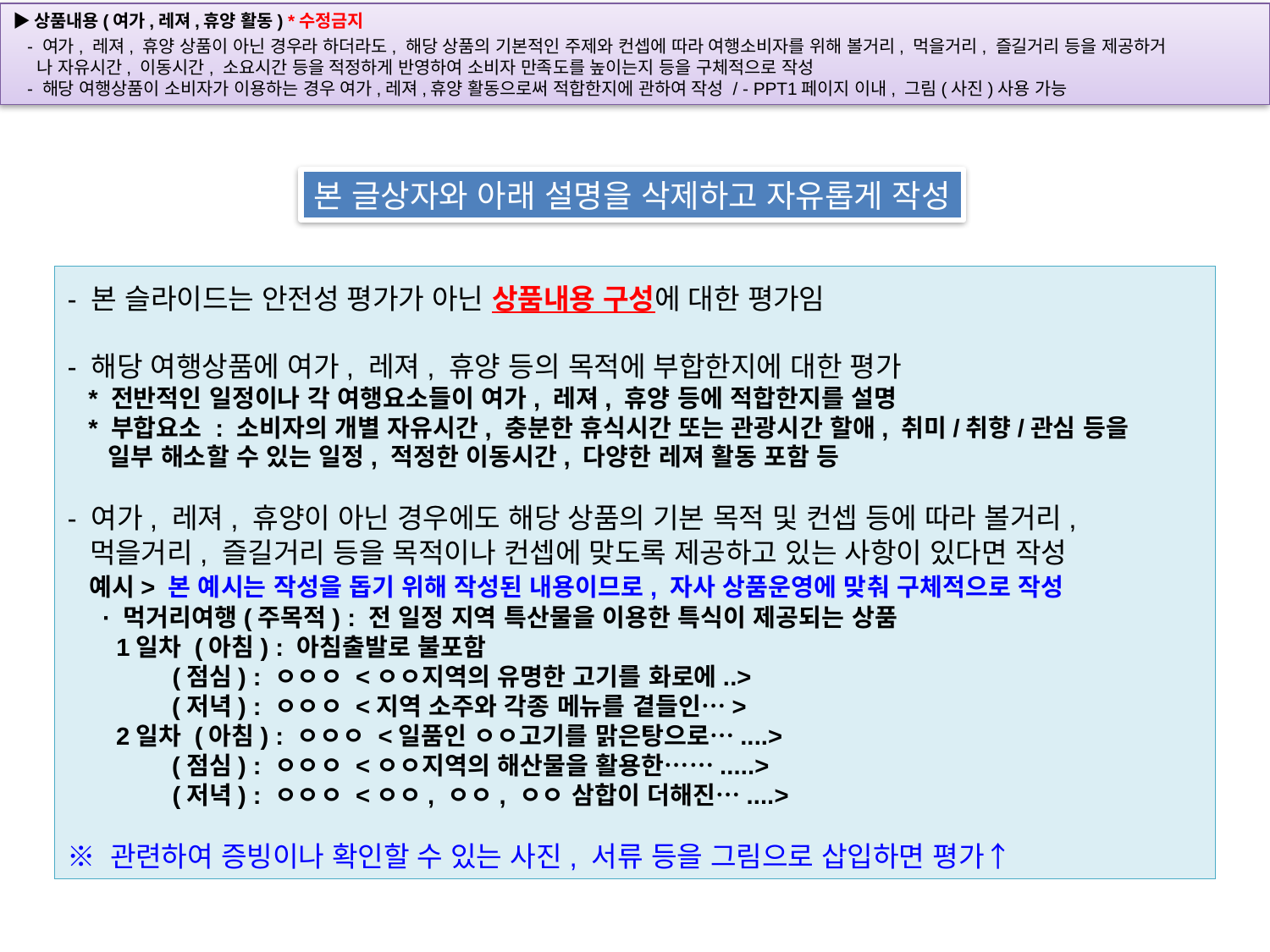

본 글상자와 아래 설명을 삭제하고 자유롭게 작성

- 본 슬라이드는 안전성 평가가 아닌 상품내용 구성에 대한 평가임

- 해당 여행상품에 여가, 레져, 휴양 등의 목적에 부합한지에 대한 평가
   * 전반적인 일정이나 각 여행요소들이 여가, 레져, 휴양 등에 적합한지를 설명
   * 부합요소 : 소비자의 개별 자유시간, 충분한 휴식시간 또는 관광시간 할애, 취미/취향/관심 등을
     일부 해소할 수 있는 일정, 적정한 이동시간, 다양한 레져 활동 포함 등

- 여가, 레져, 휴양이 아닌 경우에도 해당 상품의 기본 목적 및 컨셉 등에 따라 볼거리,
  먹을거리, 즐길거리 등을 목적이나 컨셉에 맞도록 제공하고 있는 사항이 있다면 작성
   예시> 본 예시는 작성을 돕기 위해 작성된 내용이므로, 자사 상품운영에 맞춰 구체적으로 작성
     · 먹거리여행(주목적) : 전 일정 지역 특산물을 이용한 특식이 제공되는 상품
       1일차 (아침) : 아침출발로 불포함
               (점심) : ㅇㅇㅇ <ㅇㅇ지역의 유명한 고기를 화로에..>
               (저녁) : ㅇㅇㅇ <지역 소주와 각종 메뉴를 곁들인…>
       2일차 (아침) : ㅇㅇㅇ <일품인 ㅇㅇ고기를 맑은탕으로…....>
               (점심) : ㅇㅇㅇ <ㅇㅇ지역의 해산물을 활용한…….....>
               (저녁) : ㅇㅇㅇ <ㅇㅇ, ㅇㅇ, ㅇㅇ 삼합이 더해진…....>

※ 관련하여 증빙이나 확인할 수 있는 사진, 서류 등을 그림으로 삽입하면 평가↑